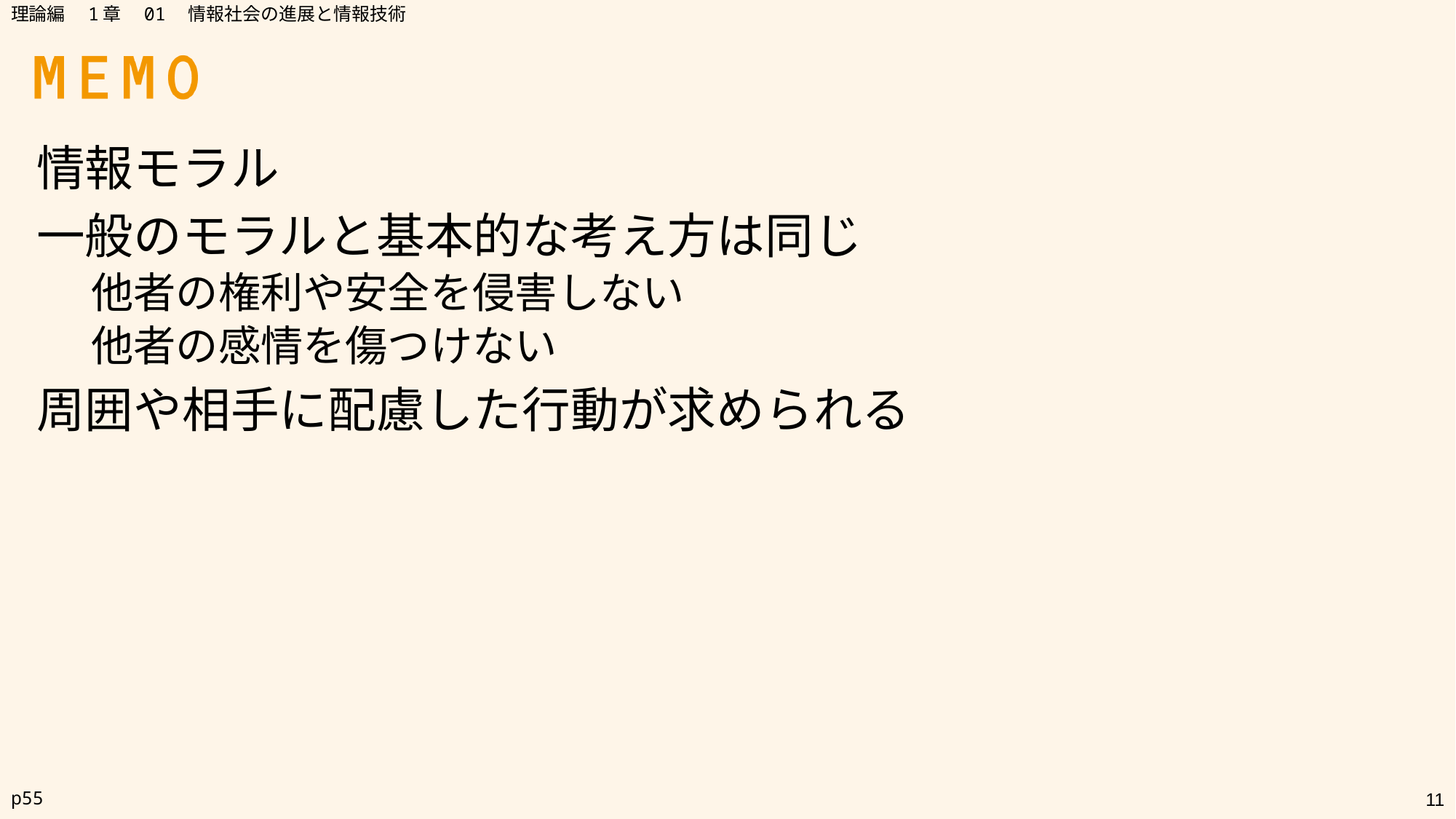

理論編　1章　01　情報社会の進展と情報技術

情報モラル
一般のモラルと基本的な考え方は同じ
他者の権利や安全を侵害しない
他者の感情を傷つけない
周囲や相手に配慮した行動が求められる

p55
11